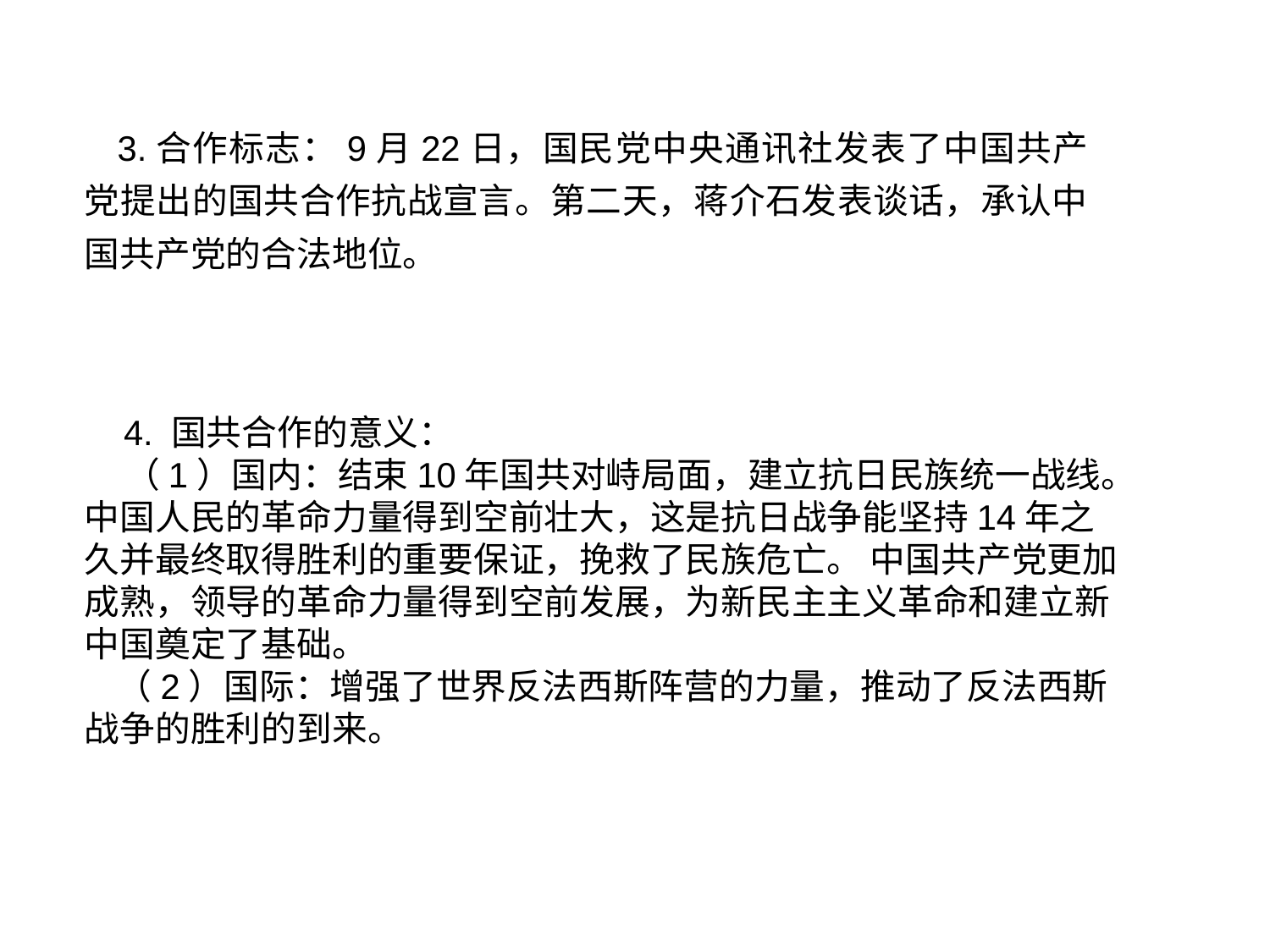

3.合作标志：9月22日，国民党中央通讯社发表了中国共产党提出的国共合作抗战宣言。第二天，蒋介石发表谈话，承认中国共产党的合法地位。
    4. 国共合作的意义：
    （1）国内：结束10年国共对峙局面，建立抗日民族统一战线。中国人民的革命力量得到空前壮大，这是抗日战争能坚持14年之久并最终取得胜利的重要保证，挽救了民族危亡。 中国共产党更加成熟，领导的革命力量得到空前发展，为新民主主义革命和建立新中国奠定了基础。
   （2）国际：增强了世界反法西斯阵营的力量，推动了反法西斯战争的胜利的到来。